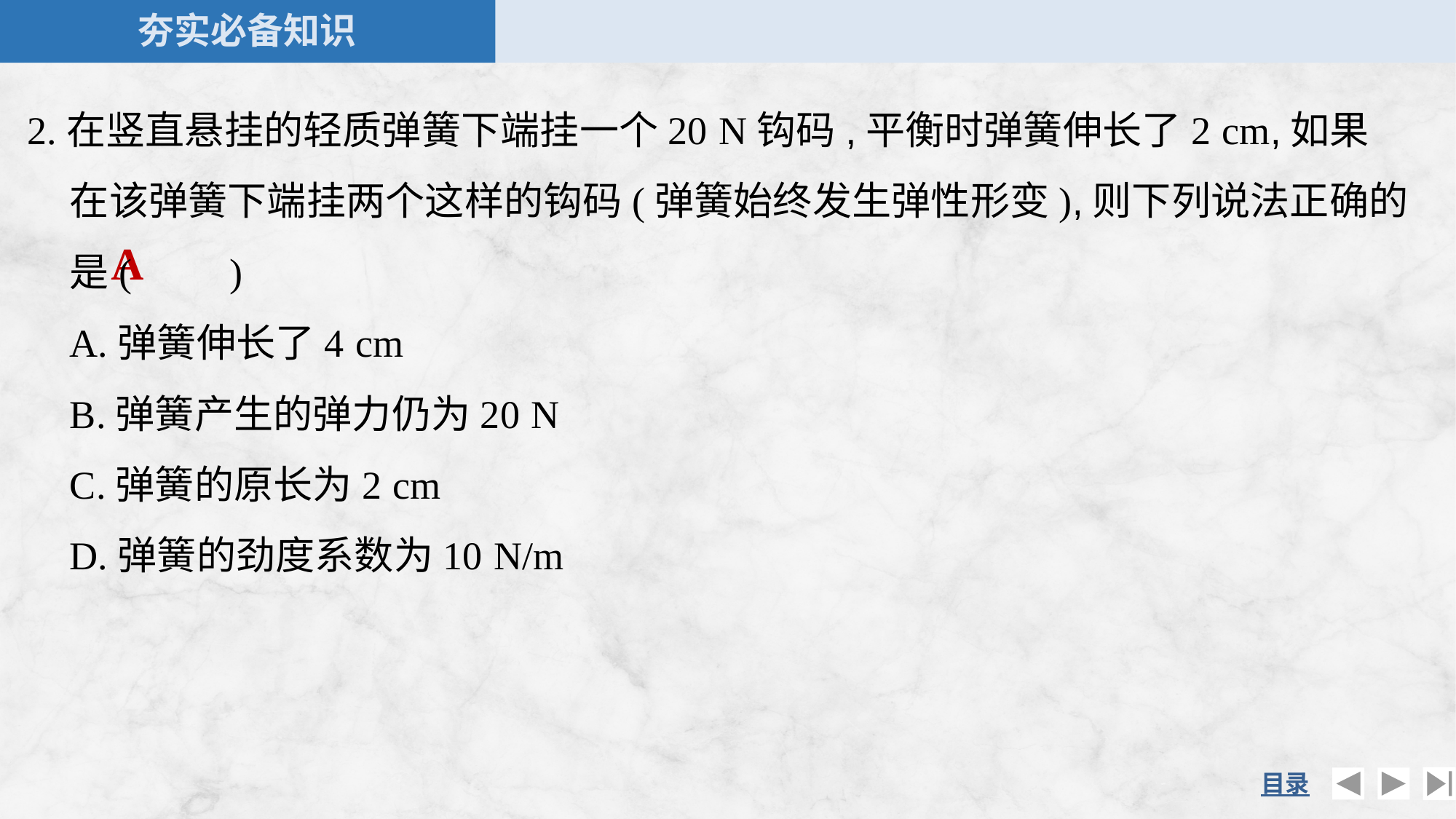

2.在竖直悬挂的轻质弹簧下端挂一个20 N钩码,平衡时弹簧伸长了2 cm,如果在该弹簧下端挂两个这样的钩码(弹簧始终发生弹性形变),则下列说法正确的是(　　)
	A.弹簧伸长了4 cm
	B.弹簧产生的弹力仍为20 N
	C.弹簧的原长为2 cm
	D.弹簧的劲度系数为10 N/m
A